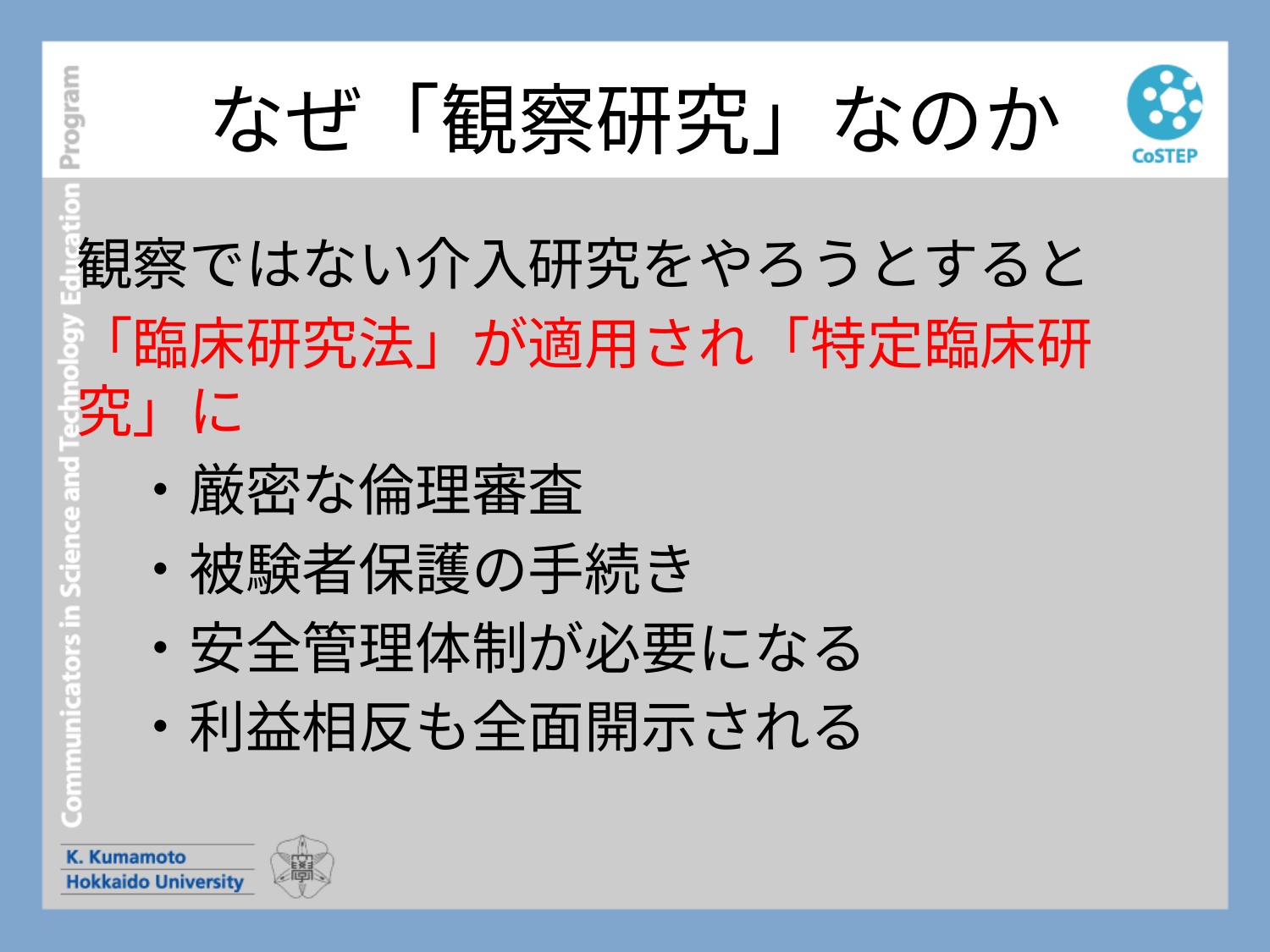

# なぜ「観察研究」なのか
観察ではない介入研究をやろうとすると
「臨床研究法」が適用され「特定臨床研究」に
　・厳密な倫理審査
　・被験者保護の手続き
　・安全管理体制が必要になる
　・利益相反も全面開示される